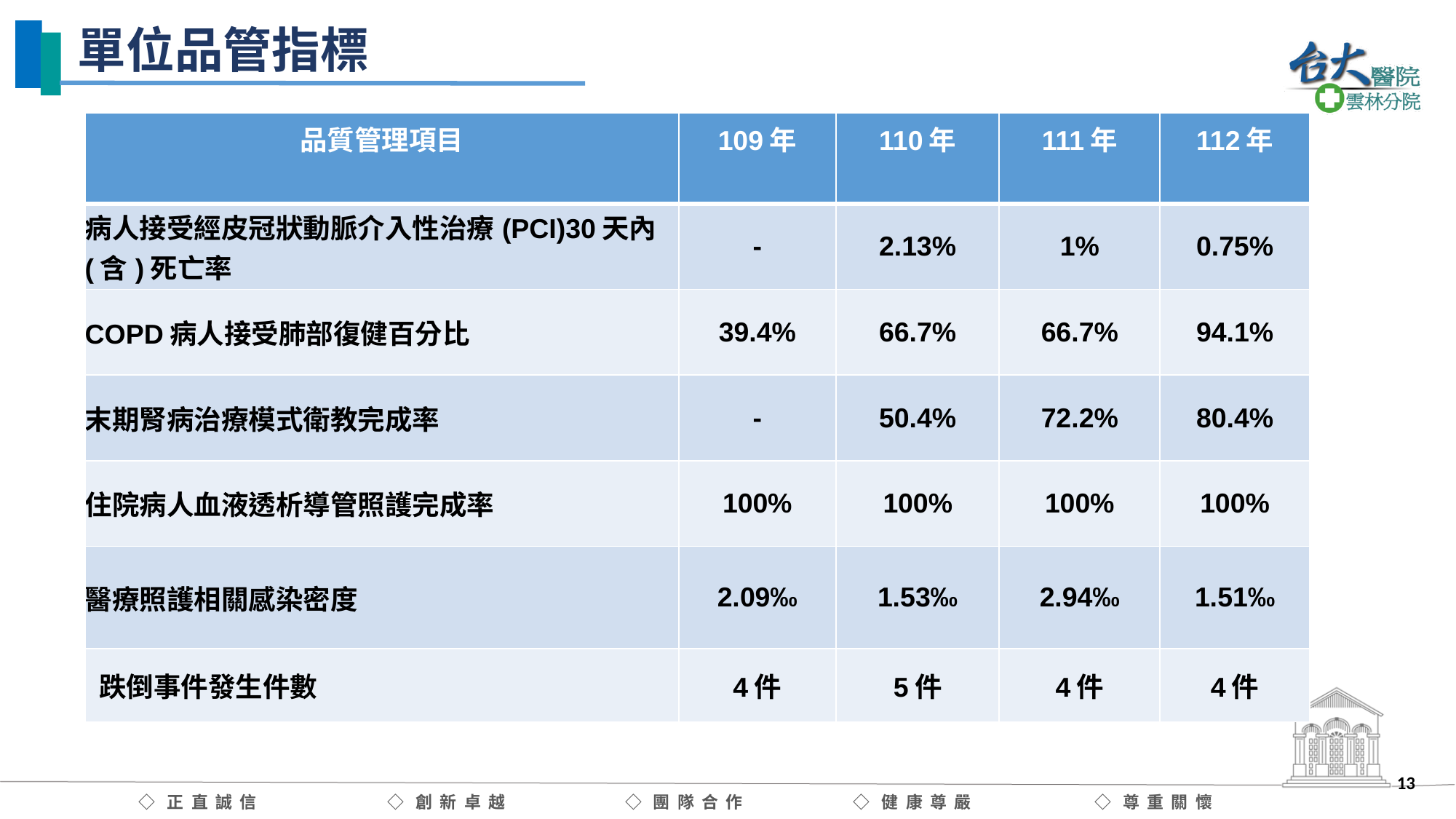

# 單位品管指標
| 品質管理項目 | 109年 | 110年 | 111年 | 112年 |
| --- | --- | --- | --- | --- |
| 病人接受經皮冠狀動脈介入性治療(PCI)30天內(含)死亡率 | - | 2.13% | 1% | 0.75% |
| COPD病人接受肺部復健百分比 | 39.4% | 66.7% | 66.7% | 94.1% |
| 末期腎病治療模式衛教完成率 | - | 50.4% | 72.2% | 80.4% |
| 住院病人血液透析導管照護完成率 | 100% | 100% | 100% | 100% |
| 醫療照護相關感染密度 | 2.09‰ | 1.53‰ | 2.94‰ | 1.51‰ |
| 跌倒事件發生件數 | 4件 | 5件 | 4件 | 4件 |
13